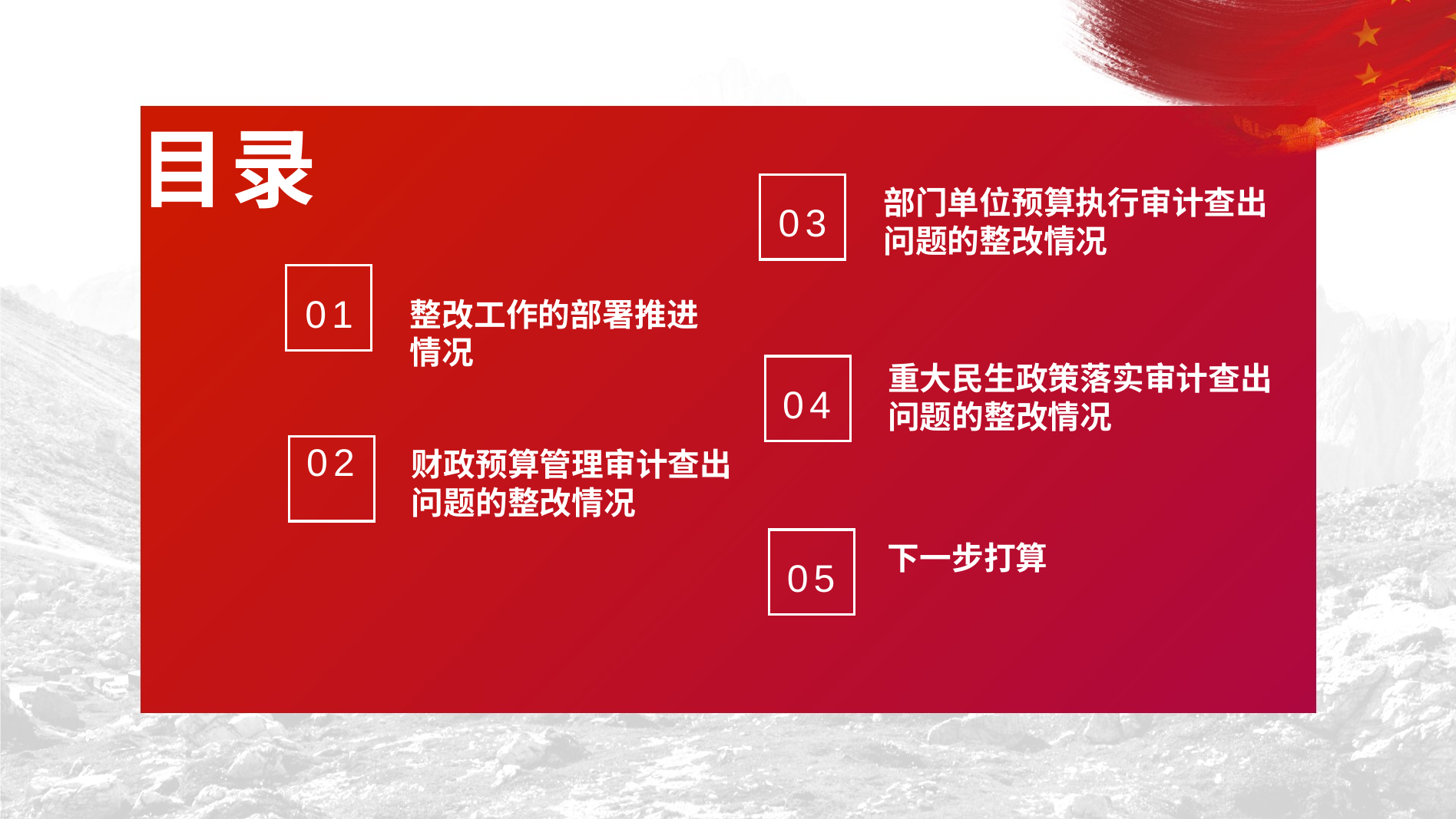

目录

部门单位预算执行审计查出问题的整改情况
03

01
整改工作的部署推进情况
重大民生政策落实审计查出问题的整改情况

04
02

财政预算管理审计查出
问题的整改情况
下一步打算

05